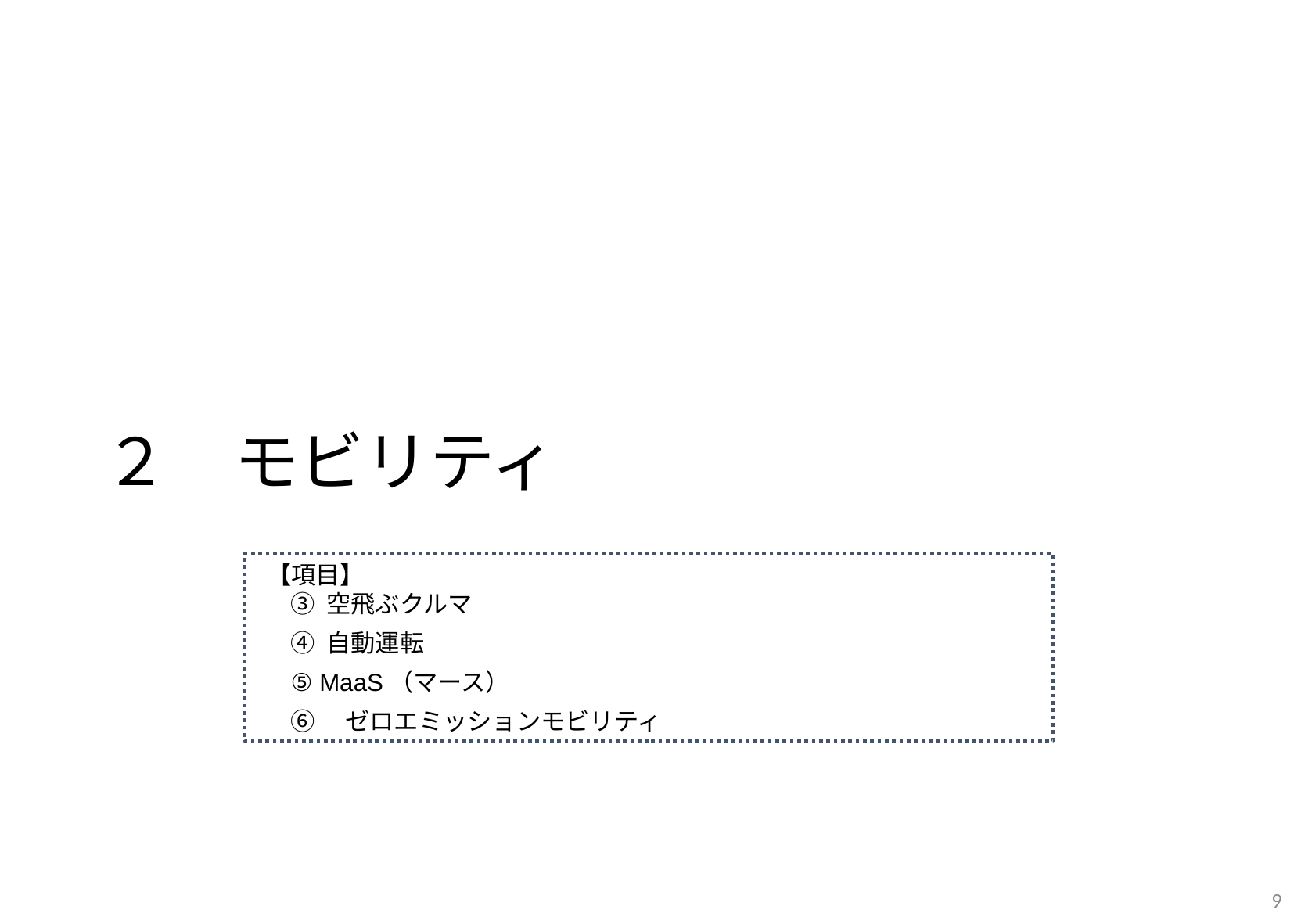

２　モビリティ
【項目】
③ 空飛ぶクルマ
④ 自動運転
⑤ MaaS（マース）
⑥　ゼロエミッションモビリティ
9